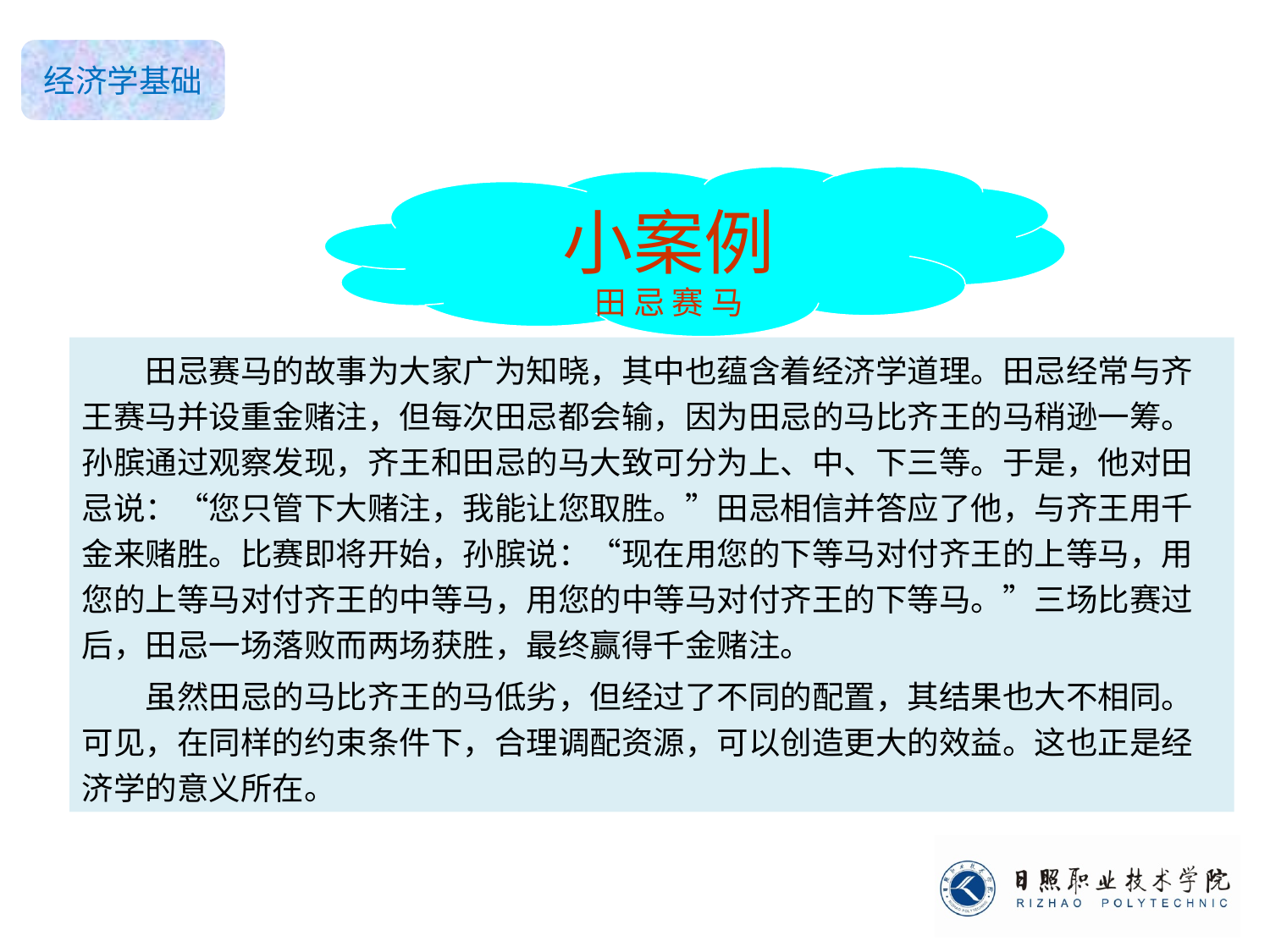

小案例
田 忌 赛 马
田忌赛马的故事为大家广为知晓，其中也蕴含着经济学道理。田忌经常与齐王赛马并设重金赌注，但每次田忌都会输，因为田忌的马比齐王的马稍逊一筹。孙膑通过观察发现，齐王和田忌的马大致可分为上、中、下三等。于是，他对田忌说：“您只管下大赌注，我能让您取胜。”田忌相信并答应了他，与齐王用千金来赌胜。比赛即将开始，孙膑说：“现在用您的下等马对付齐王的上等马，用您的上等马对付齐王的中等马，用您的中等马对付齐王的下等马。”三场比赛过后，田忌一场落败而两场获胜，最终赢得千金赌注。
虽然田忌的马比齐王的马低劣，但经过了不同的配置，其结果也大不相同。可见，在同样的约束条件下，合理调配资源，可以创造更大的效益。这也正是经济学的意义所在。